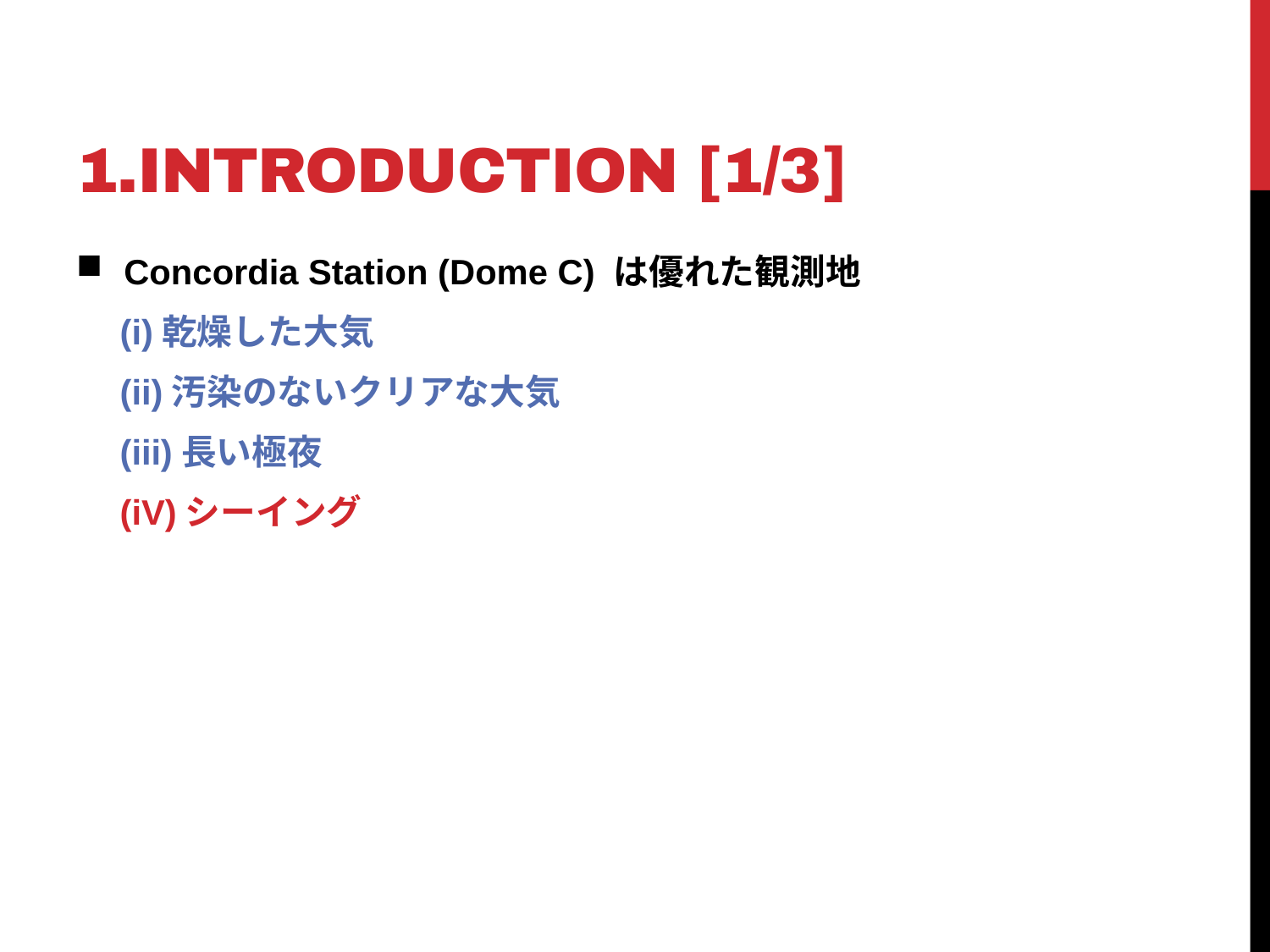

# 1.Introduction [1/3]
Concordia Station (Dome C) は優れた観測地
　(i)乾燥した大気
　(ii)汚染のないクリアな大気
　(iii)長い極夜
　(iV)シーイング